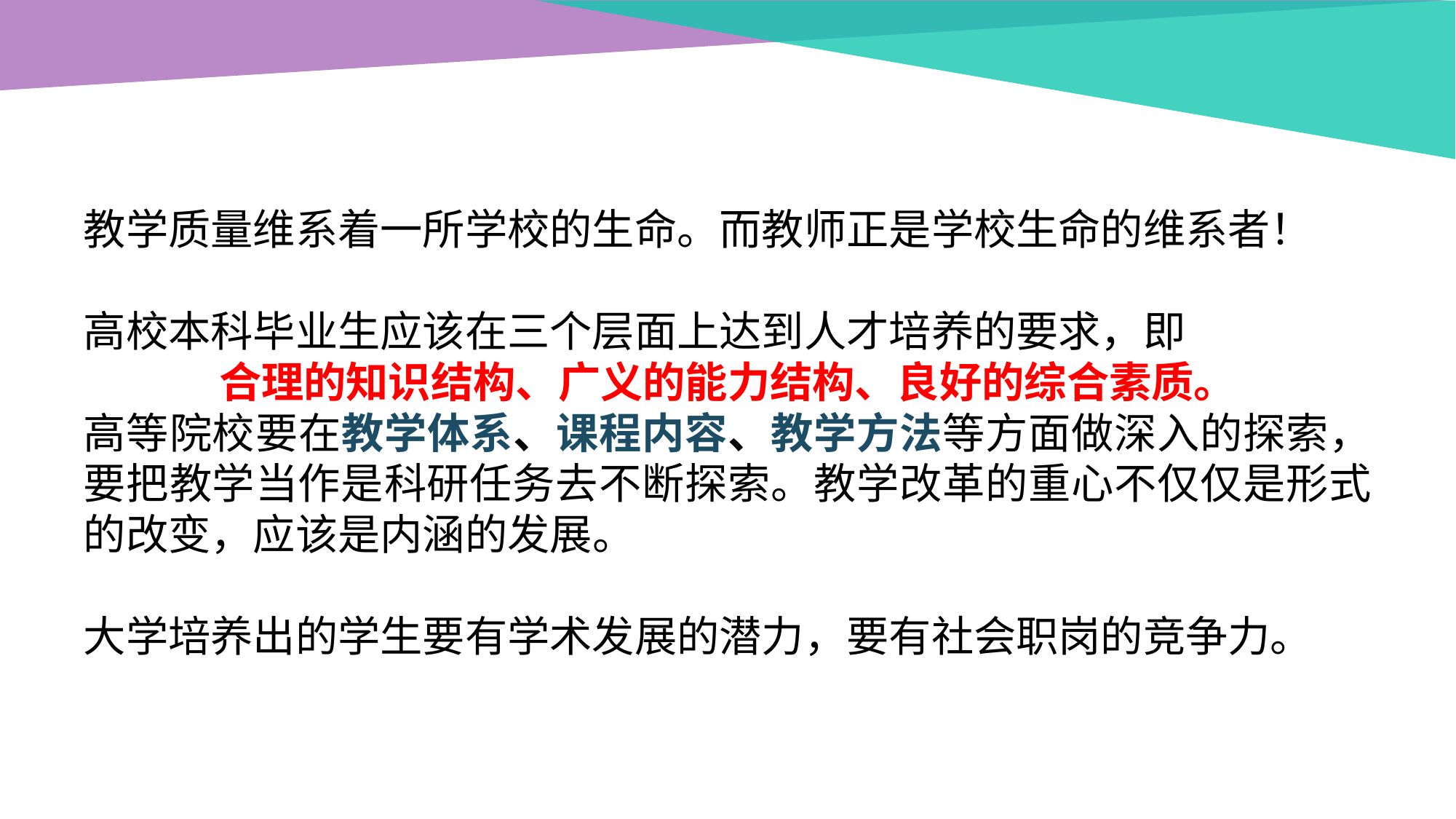

教学质量维系着一所学校的生命。而教师正是学校生命的维系者！

高校本科毕业生应该在三个层面上达到人才培养的要求，即
合理的知识结构、广义的能力结构、良好的综合素质。
高等院校要在教学体系、课程内容、教学方法等方面做深入的探索，要把教学当作是科研任务去不断探索。教学改革的重心不仅仅是形式的改变，应该是内涵的发展。

大学培养出的学生要有学术发展的潜力，要有社会职岗的竞争力。